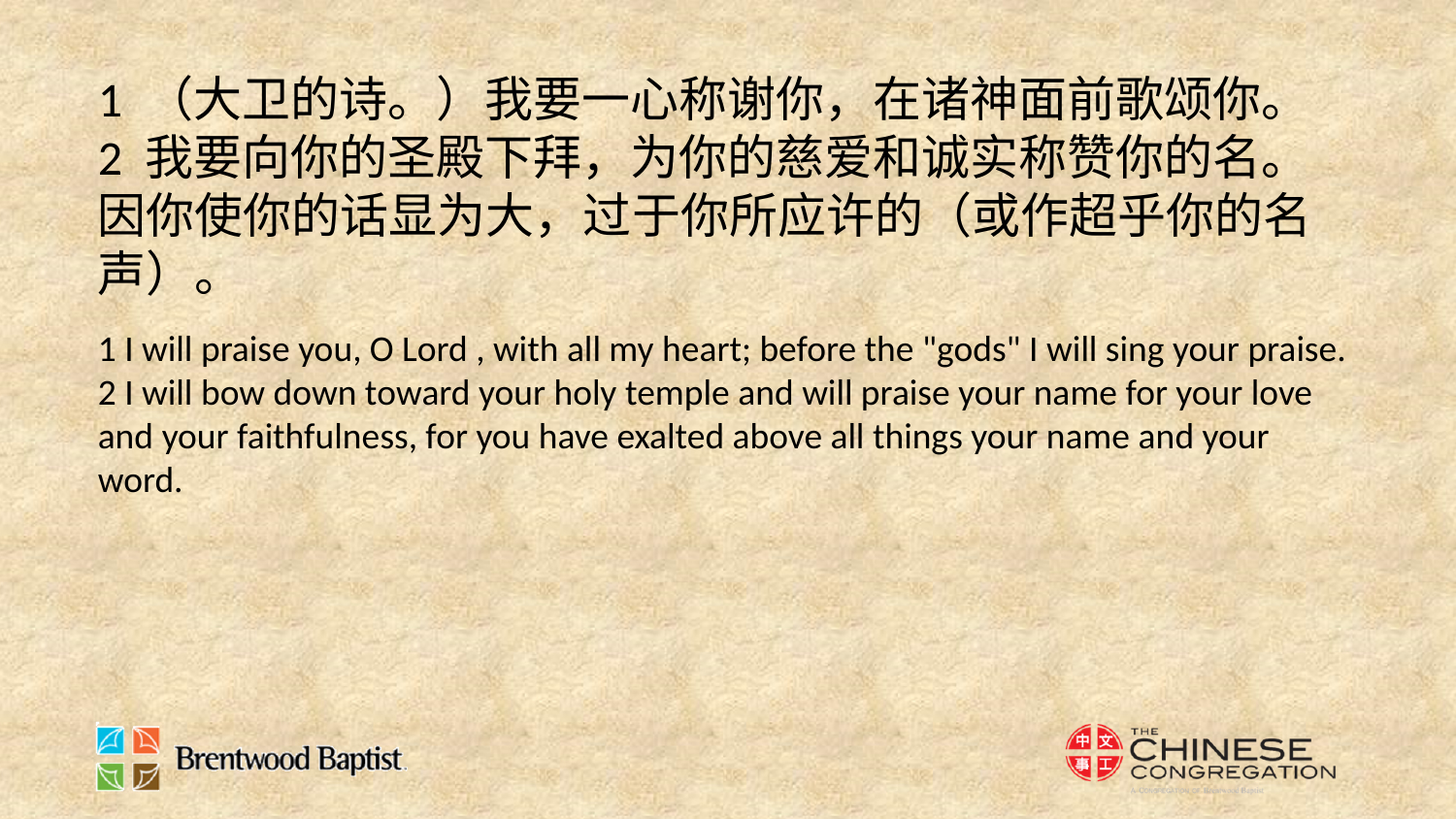

1 （大卫的诗。）我要一心称谢你，在诸神面前歌颂你。
2 我要向你的圣殿下拜，为你的慈爱和诚实称赞你的名。因你使你的话显为大，过于你所应许的（或作超乎你的名声）。

1 I will praise you, O Lord , with all my heart; before the "gods" I will sing your praise.
2 I will bow down toward your holy temple and will praise your name for your love and your faithfulness, for you have exalted above all things your name and your word.